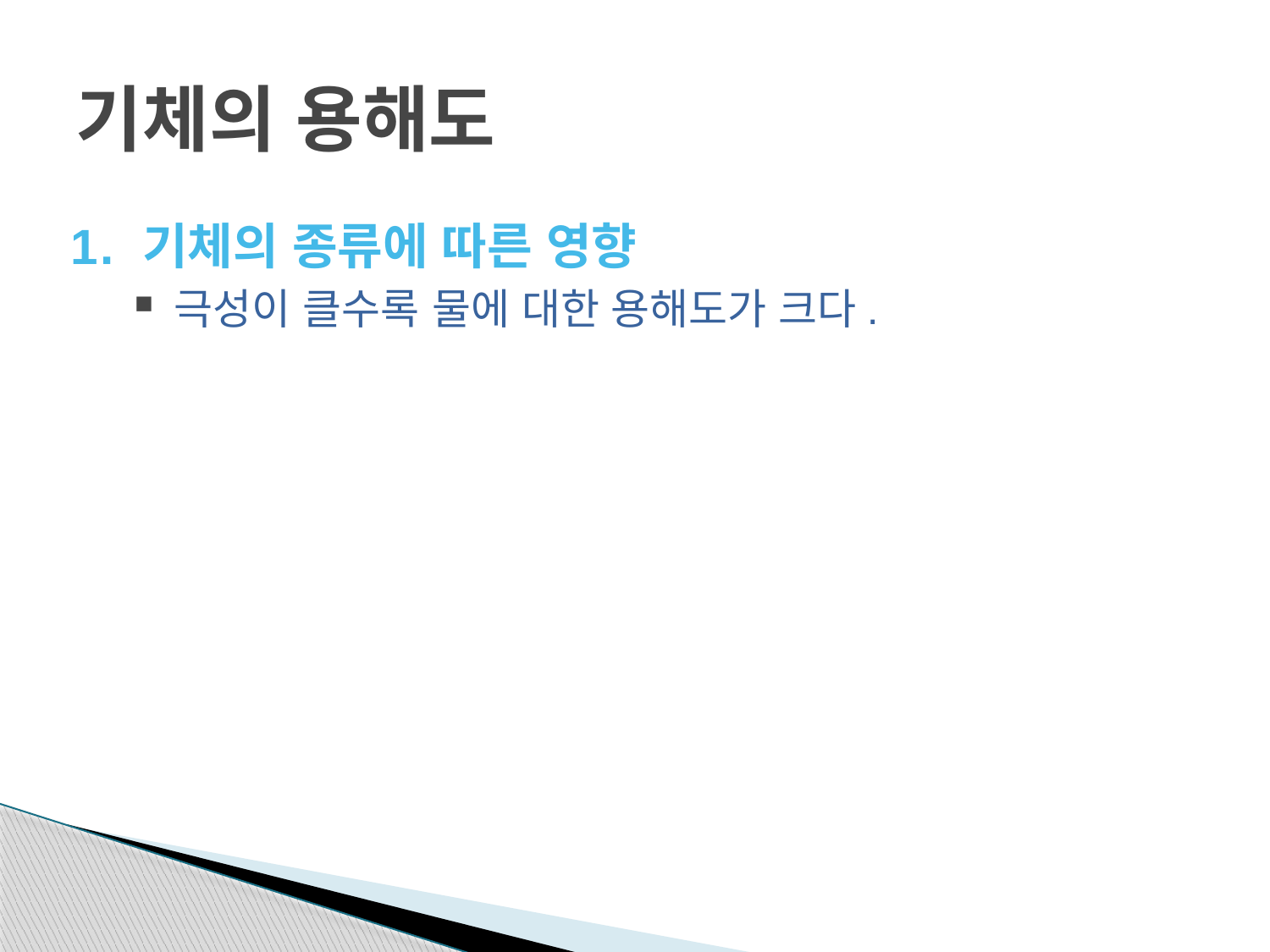

# 기체의 용해도
기체의 종류에 따른 영향
극성이 클수록 물에 대한 용해도가 크다.